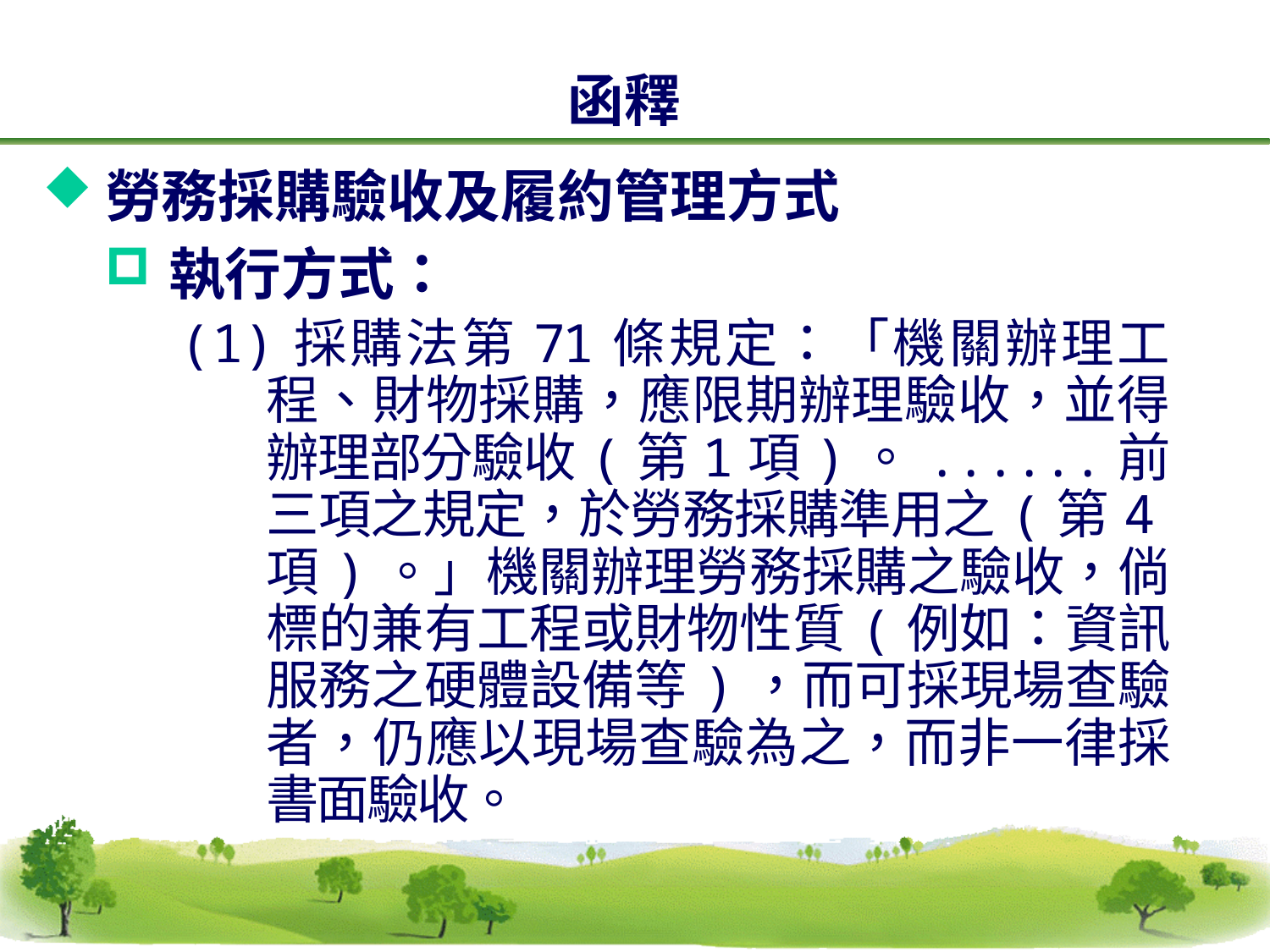

函釋
勞務採購驗收及履約管理方式
執行方式：
(1)採購法第71條規定：「機關辦理工程、財物採購，應限期辦理驗收，並得辦理部分驗收(第1項)。......前三項之規定，於勞務採購準用之(第4項)。」機關辦理勞務採購之驗收，倘標的兼有工程或財物性質(例如：資訊服務之硬體設備等)，而可採現場查驗者，仍應以現場查驗為之，而非一律採書面驗收。